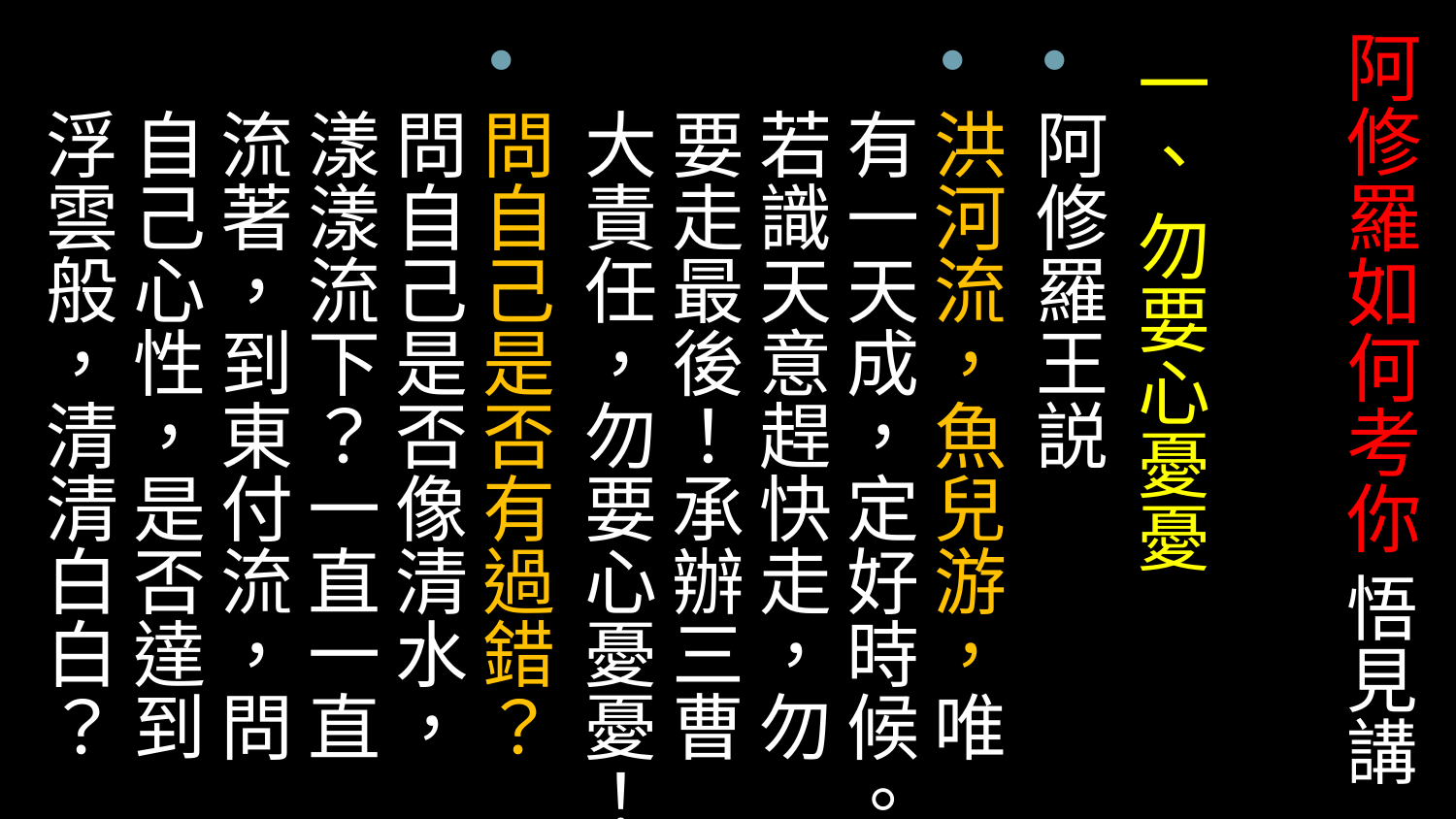

# 阿修羅如何考你 悟見講
一、 勿要心憂憂
阿修羅王説
洪河流，魚兒游，唯有一天成，定好時候。若識天意趕快走，勿要走最後！承辦三曹大責任，勿要心憂憂！
問自己是否有過錯？問自己是否像清水，漾漾流下？一直一直流著，到東付流，問自己心性，是否達到浮雲般，清清白白？